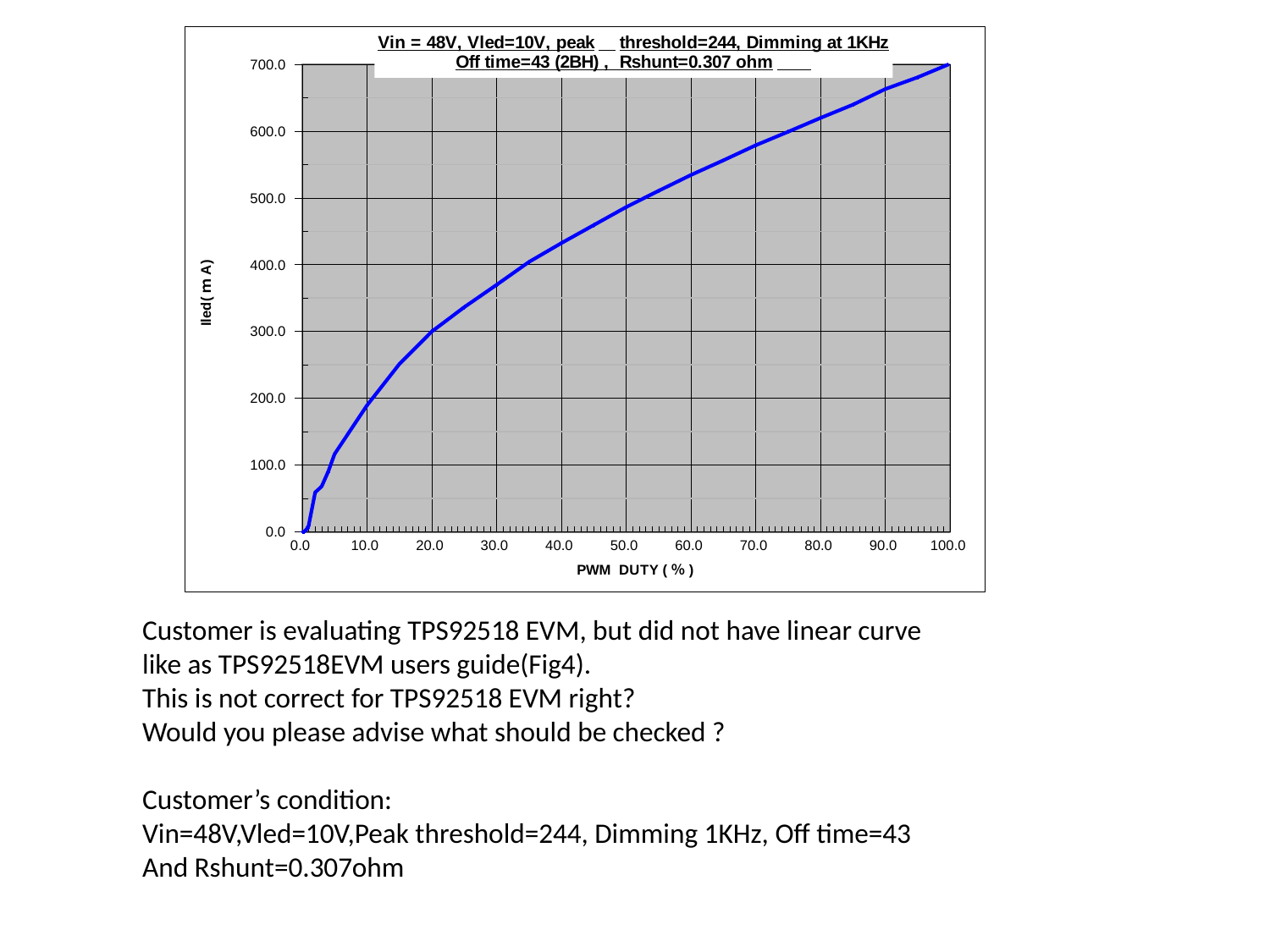

### Chart: Vin = 48V, Vled=10V, peak　threshold=244, Dimming at 1KHz
Off time=43 (2BH) ,  Rshunt=0.307 ohm

| Category | 調光特性 |
|---|---|
Customer is evaluating TPS92518 EVM, but did not have linear curve
like as TPS92518EVM users guide(Fig4).
This is not correct for TPS92518 EVM right?
Would you please advise what should be checked ?

Customer’s condition:
Vin=48V,Vled=10V,Peak threshold=244, Dimming 1KHz, Off time=43
And Rshunt=0.307ohm